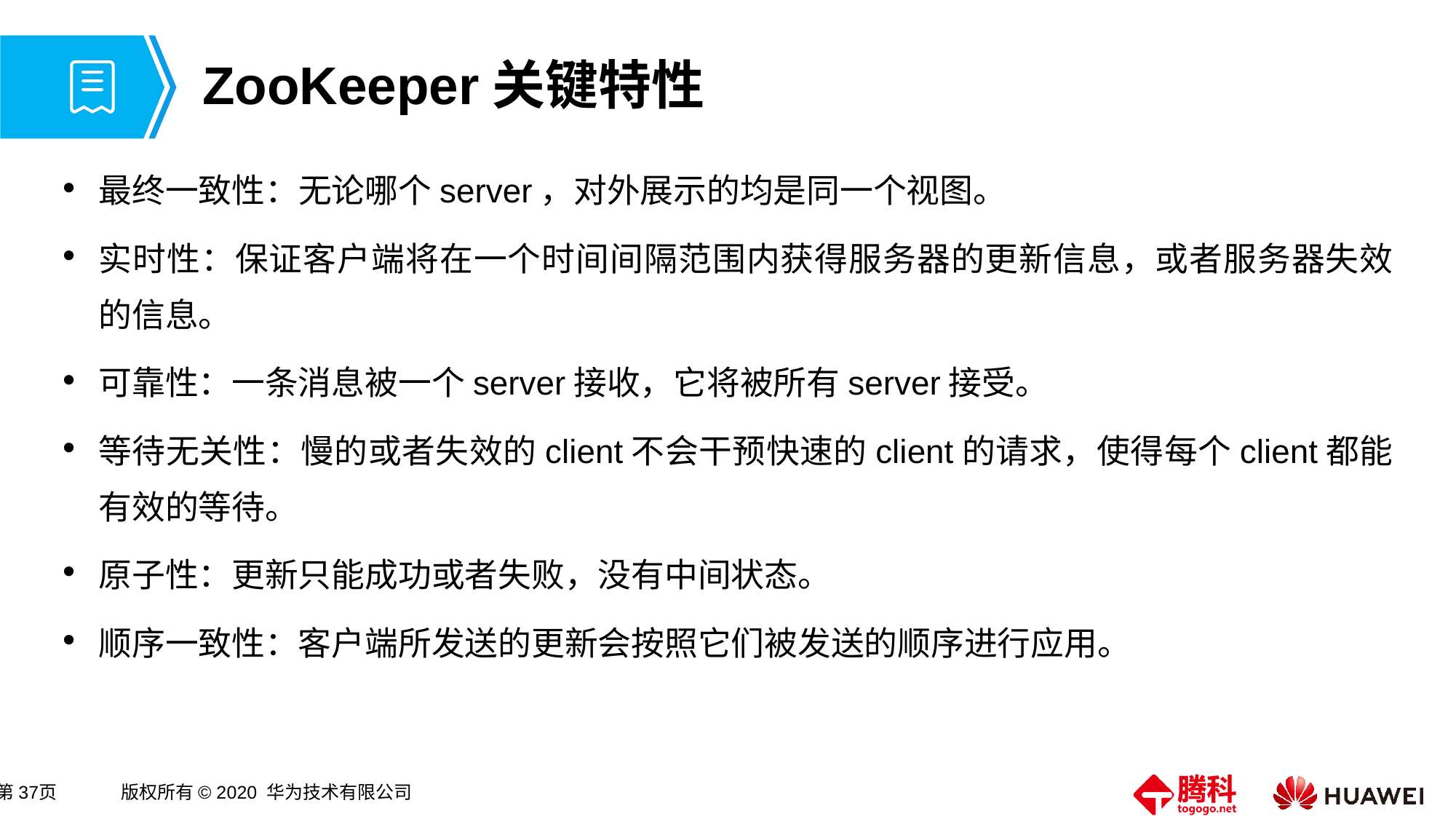

# ZooKeeper关键特性
最终一致性：无论哪个server，对外展示的均是同一个视图。
实时性：保证客户端将在一个时间间隔范围内获得服务器的更新信息，或者服务器失效的信息。
可靠性：一条消息被一个server接收，它将被所有server接受。
等待无关性：慢的或者失效的client不会干预快速的client的请求，使得每个client都能有效的等待。
原子性：更新只能成功或者失败，没有中间状态。
顺序一致性：客户端所发送的更新会按照它们被发送的顺序进行应用。